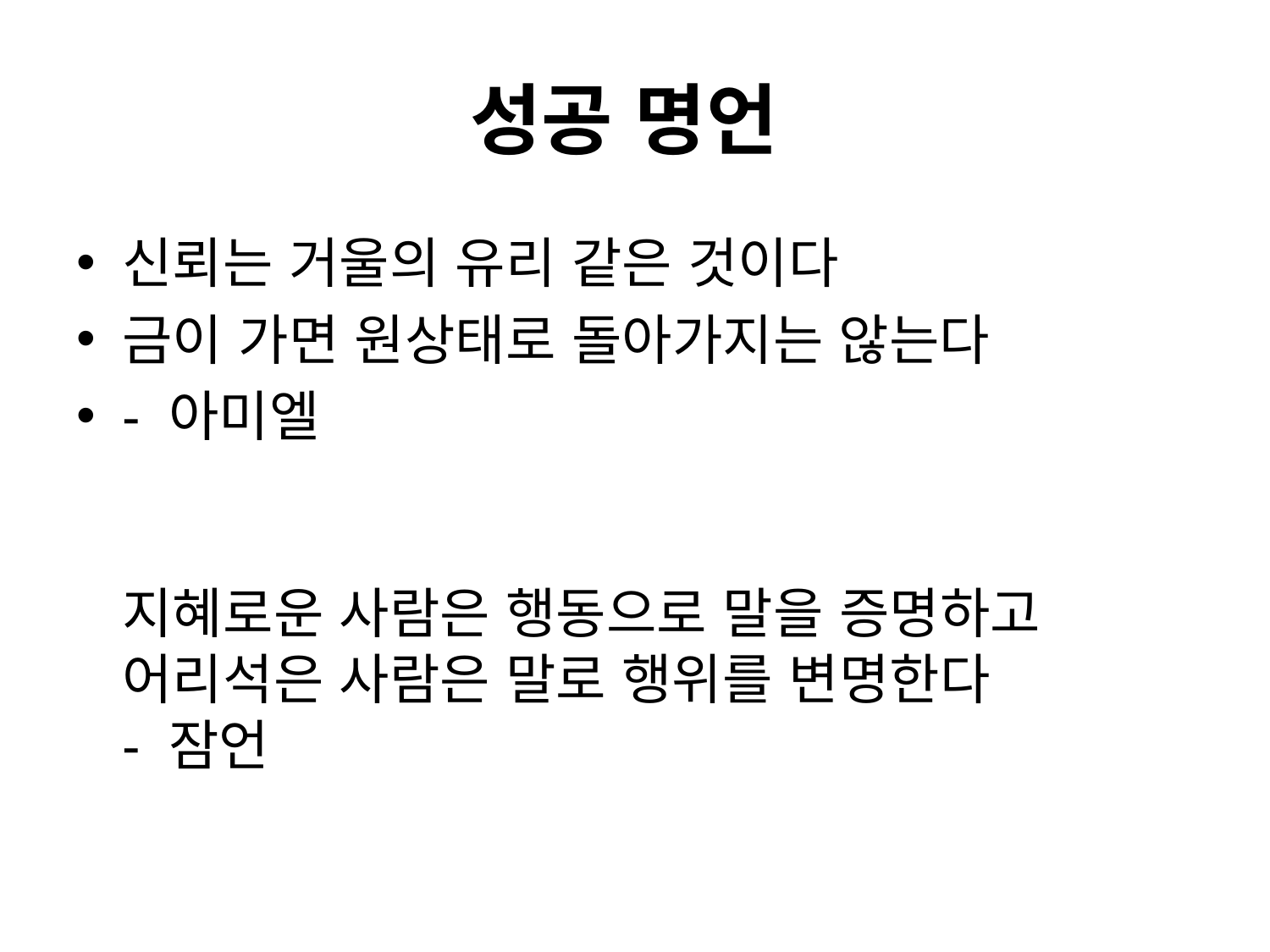

# 성공 명언
신뢰는 거울의 유리 같은 것이다
금이 가면 원상태로 돌아가지는 않는다
- 아미엘
지혜로운 사람은 행동으로 말을 증명하고 어리석은 사람은 말로 행위를 변명한다
- 잠언